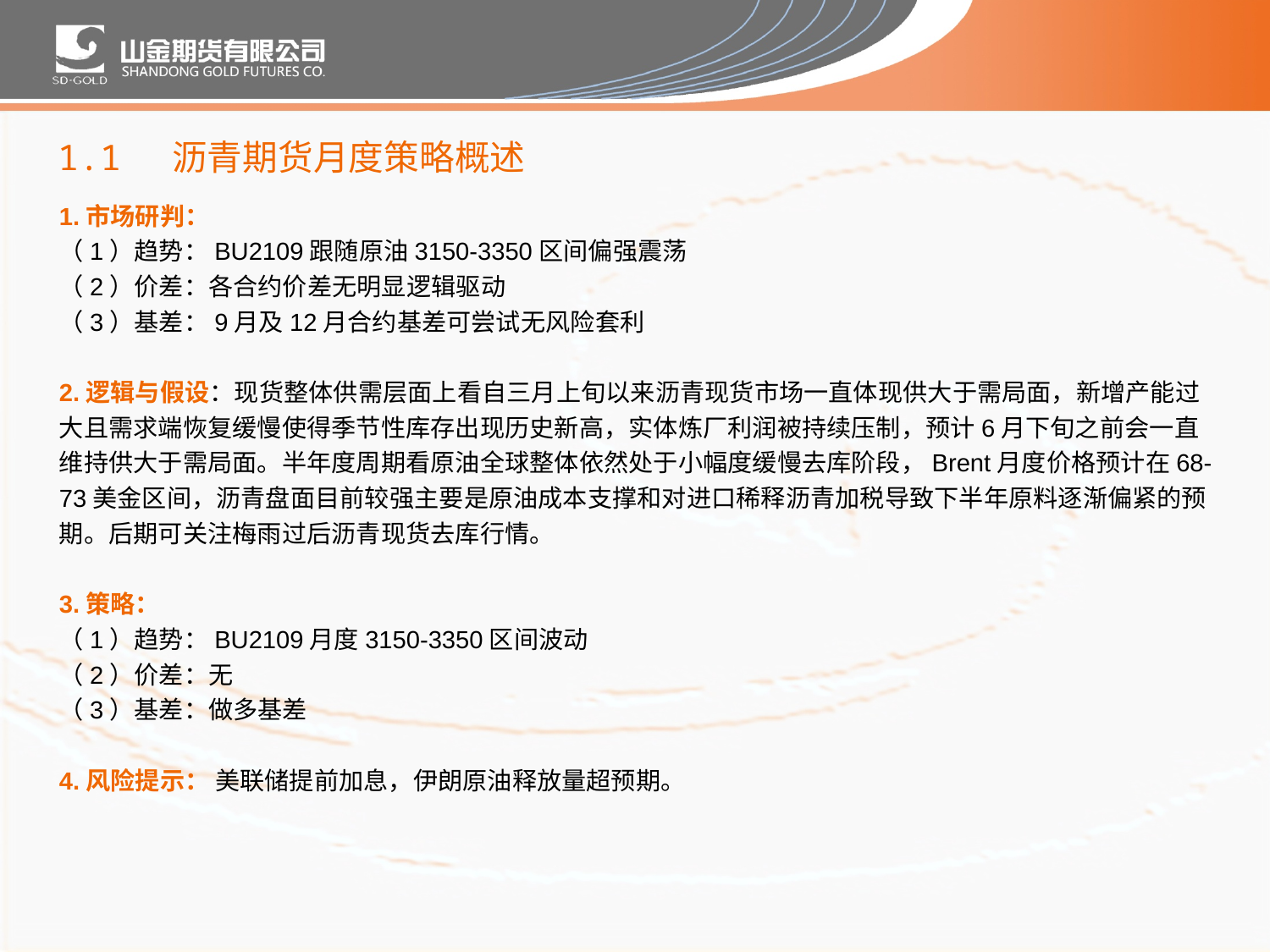

1.1  沥青期货月度策略概述
1.市场研判：
（1）趋势：BU2109跟随原油3150-3350区间偏强震荡
（2）价差：各合约价差无明显逻辑驱动
（3）基差：9月及12月合约基差可尝试无风险套利

2.逻辑与假设：现货整体供需层面上看自三月上旬以来沥青现货市场一直体现供大于需局面，新增产能过大且需求端恢复缓慢使得季节性库存出现历史新高，实体炼厂利润被持续压制，预计6月下旬之前会一直维持供大于需局面。半年度周期看原油全球整体依然处于小幅度缓慢去库阶段，Brent月度价格预计在68-73美金区间，沥青盘面目前较强主要是原油成本支撑和对进口稀释沥青加税导致下半年原料逐渐偏紧的预期。后期可关注梅雨过后沥青现货去库行情。

3.策略：
（1）趋势：BU2109月度3150-3350区间波动
（2）价差：无
（3）基差：做多基差

4.风险提示： 美联储提前加息，伊朗原油释放量超预期。